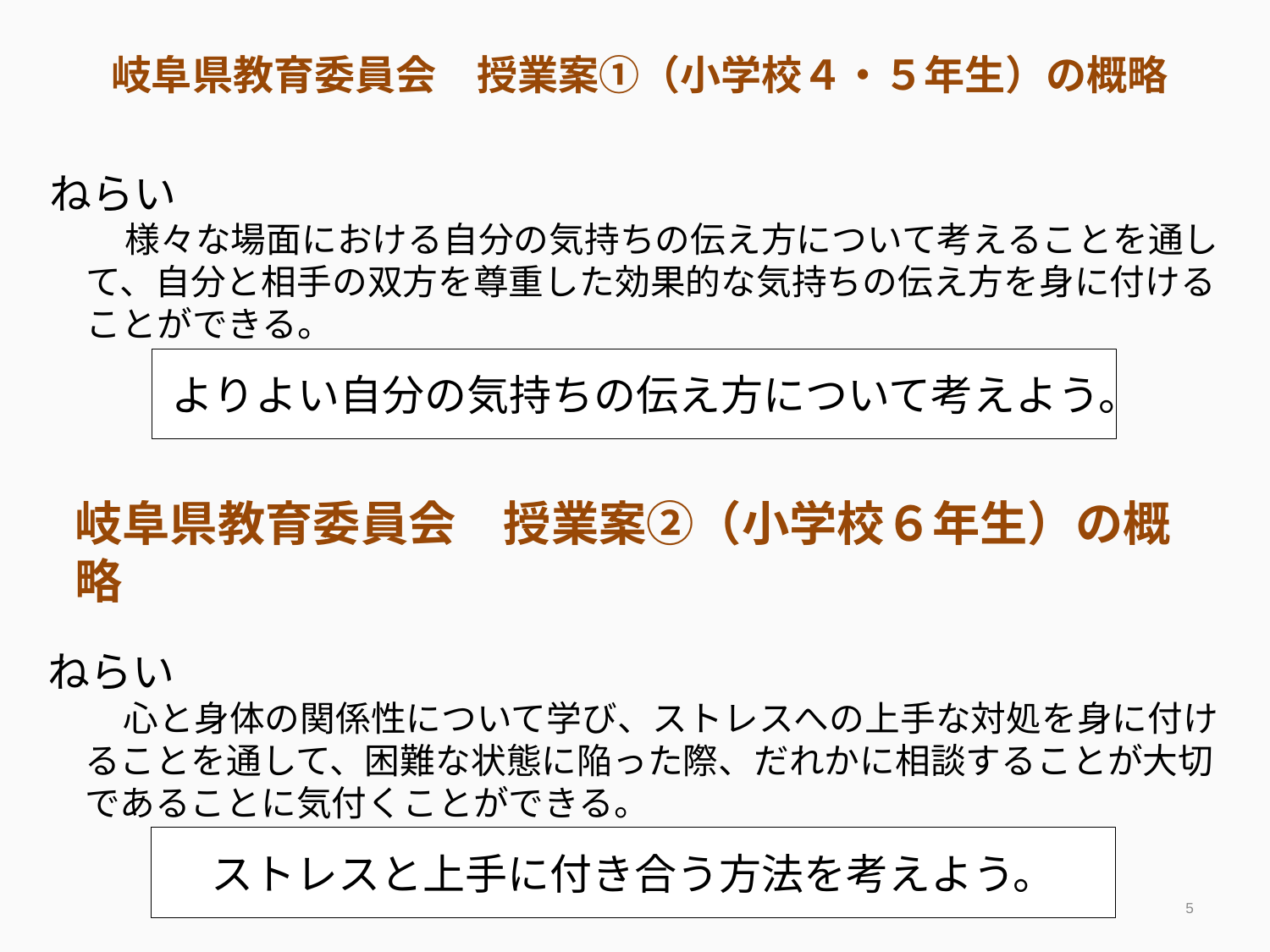

岐阜県教育委員会　授業案①（小学校４・５年生）の概略
ねらい
様々な場面における自分の気持ちの伝え方について考えることを通して、自分と相手の双方を尊重した効果的な気持ちの伝え方を身に付けることができる。
よりよい自分の気持ちの伝え方について考えよう。
岐阜県教育委員会　授業案②（小学校６年生）の概略
ねらい
心と身体の関係性について学び、ストレスへの上手な対処を身に付けることを通して、困難な状態に陥った際、だれかに相談することが大切であることに気付くことができる。
ストレスと上手に付き合う方法を考えよう。
5